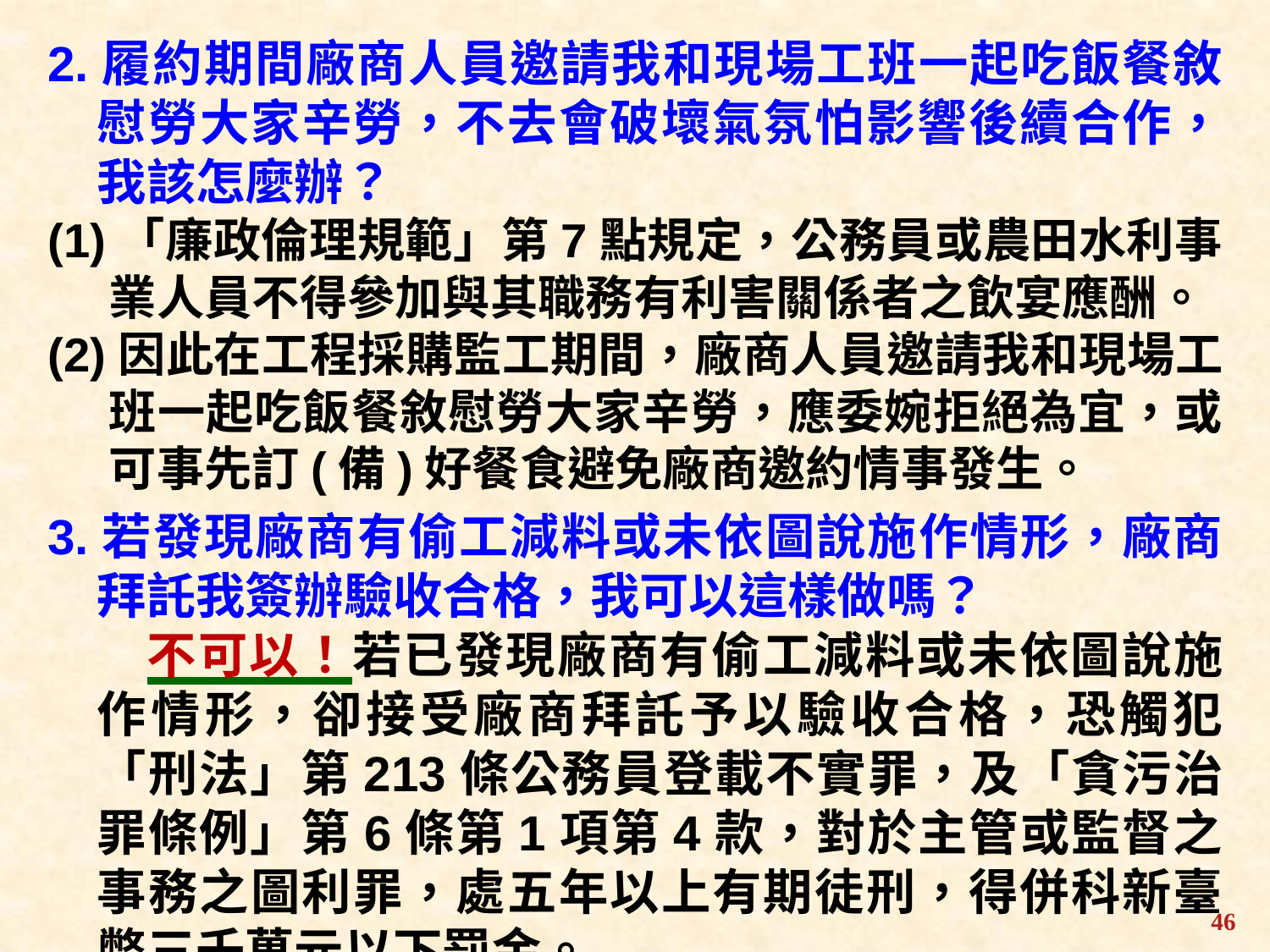

2.履約期間廠商人員邀請我和現場工班一起吃飯餐敘慰勞大家辛勞，不去會破壞氣氛怕影響後續合作，我該怎麼辦？
(1)「廉政倫理規範」第7點規定，公務員或農田水利事業人員不得參加與其職務有利害關係者之飲宴應酬。
(2)因此在工程採購監工期間，廠商人員邀請我和現場工班一起吃飯餐敘慰勞大家辛勞，應委婉拒絕為宜，或可事先訂(備)好餐食避免廠商邀約情事發生。
3.若發現廠商有偷工減料或未依圖說施作情形，廠商拜託我簽辦驗收合格，我可以這樣做嗎？
不可以！若已發現廠商有偷工減料或未依圖說施作情形，卻接受廠商拜託予以驗收合格，恐觸犯「刑法」第213條公務員登載不實罪，及「貪污治罪條例」第6條第1項第4款，對於主管或監督之事務之圖利罪，處五年以上有期徒刑，得併科新臺幣三千萬元以下罰金。
46